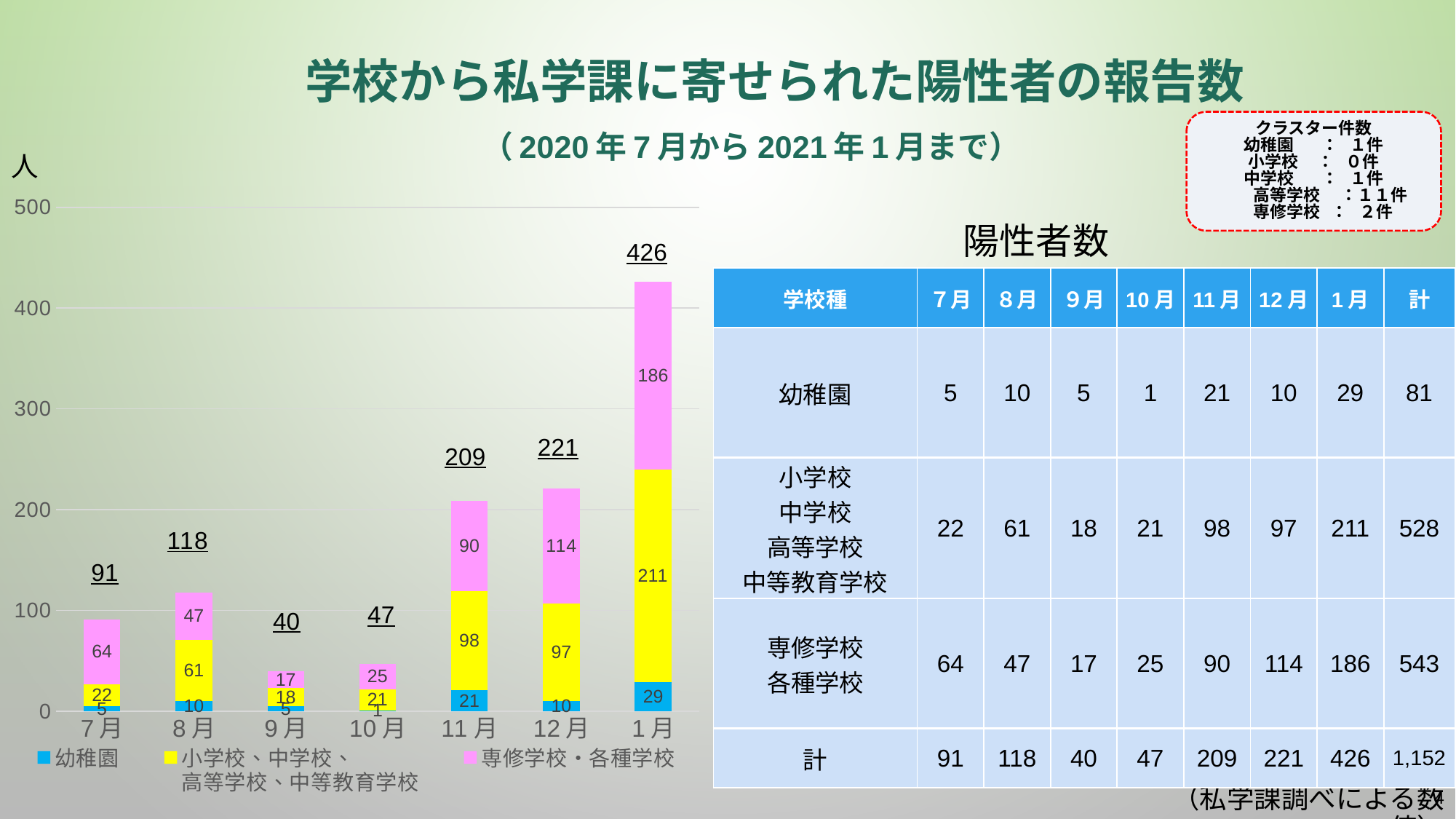

# 学校から私学課に寄せられた陽性者の報告数 （2020年7月から2021年1月まで）
クラスター件数
幼稚園   　：   １件
小学校     ：   ０件
中学校　   ：   １件
　　　高等学校　 ：１１件
　　　専修学校   ：   ２件
人

### Chart

| Category | 幼稚園 | 小学校、中学校、
高等学校、中等教育学校 | 専修学校・各種学校 |
|---|---|---|---|
| 7月 | 5.0 | 22.0 | 64.0 |
| 8月 | 10.0 | 61.0 | 47.0 |
| 9月 | 5.0 | 18.0 | 17.0 |
| 10月 | 1.0 | 21.0 | 25.0 |
| 11月 | 21.0 | 98.0 | 90.0 |
| 12月 | 10.0 | 97.0 | 114.0 |
| 1月 | 29.0 | 211.0 | 186.0 |
陽性者数
| 学校種 | ７月 | ８月 | ９月 | 10月 | 11月 | 12月 | 1月 | 計 |
| --- | --- | --- | --- | --- | --- | --- | --- | --- |
| 幼稚園 | 5 | 10 | 5 | 1 | 21 | 10 | 29 | 81 |
| 小学校 中学校 高等学校 中等教育学校 | 22 | 61 | 18 | 21 | 98 | 97 | 211 | 528 |
| 専修学校 各種学校 | 64 | 47 | 17 | 25 | 90 | 114 | 186 | 543 |
| 計 | 91 | 118 | 40 | 47 | 209 | 221 | 426 | 1,152 |
4
（私学課調べによる数値）